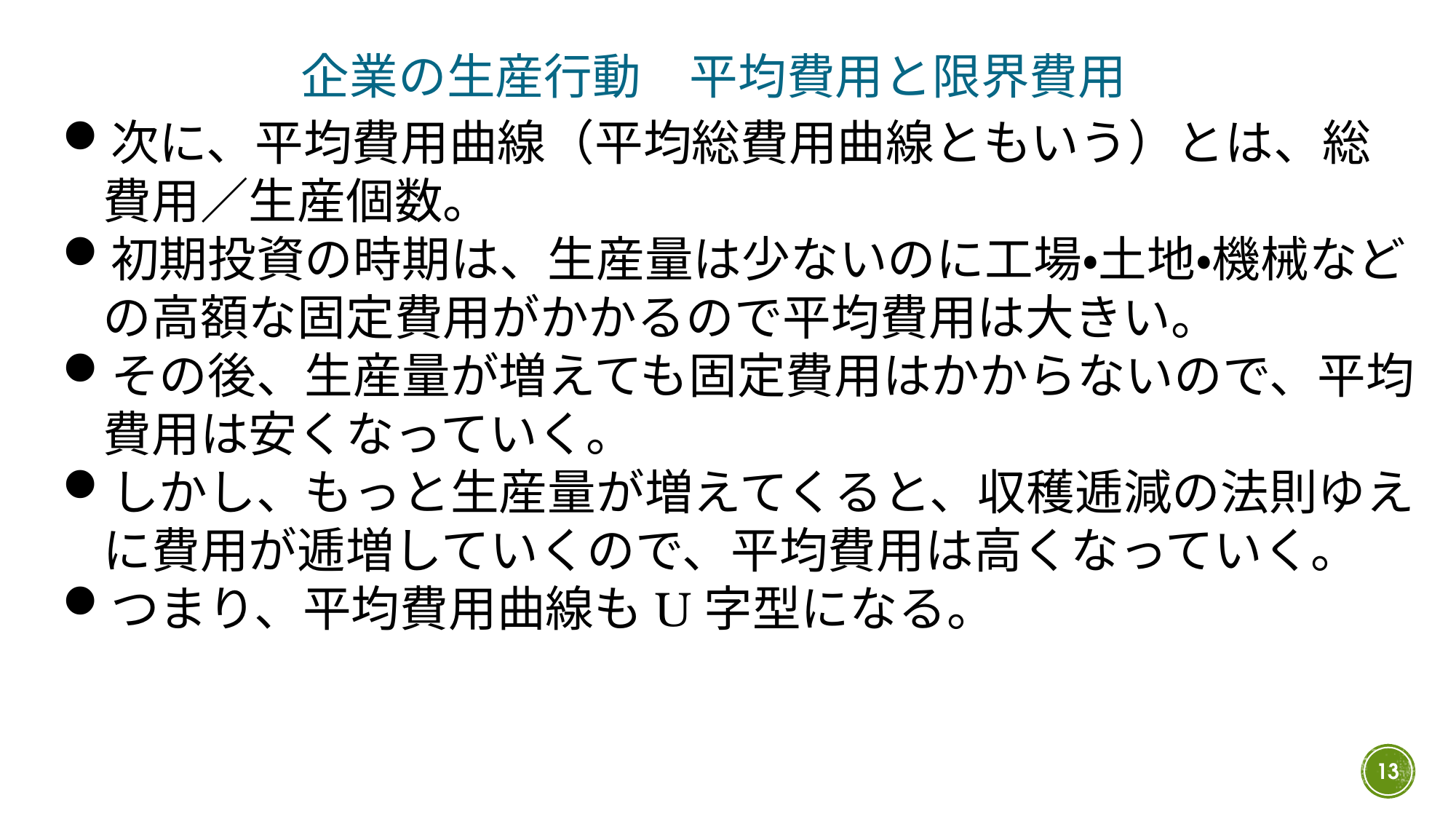

企業の生産行動　平均費用と限界費用
次に、平均費用曲線（平均総費用曲線ともいう）とは、総費用／生産個数。
初期投資の時期は、生産量は少ないのに工場・土地・機械などの高額な固定費用がかかるので平均費用は大きい。
その後、生産量が増えても固定費用はかからないので、平均費用は安くなっていく。
しかし、もっと生産量が増えてくると、収穫逓減の法則ゆえに費用が逓増していくので、平均費用は高くなっていく。
つまり、平均費用曲線もU字型になる。

13